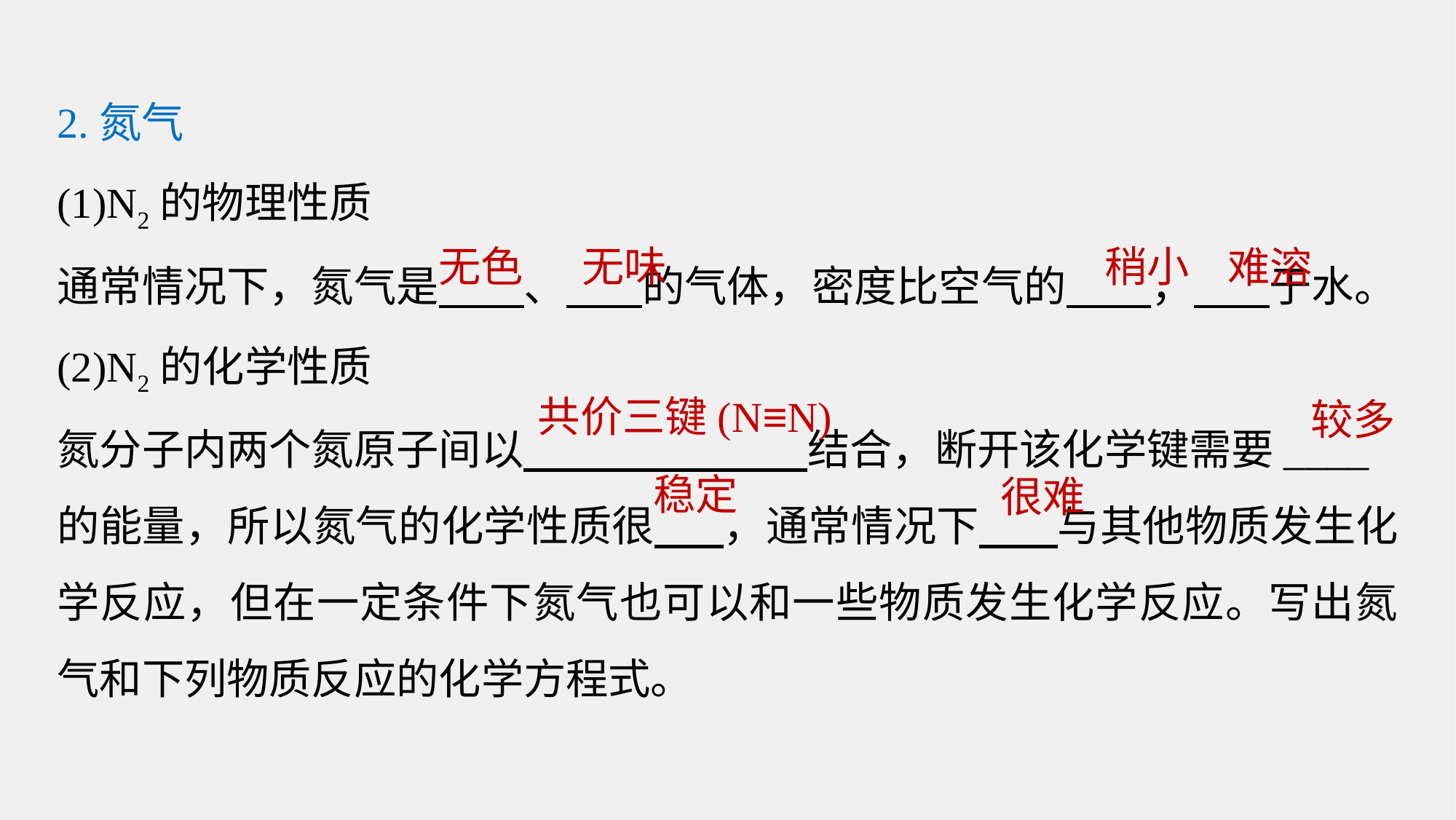

2.氮气
(1)N2的物理性质
通常情况下，氮气是         、        的气体，密度比空气的         ，        于水。
(2)N2的化学性质
氮分子内两个氮原子间以                              结合，断开该化学键需要____
的能量，所以氮气的化学性质很       ，通常情况下        与其他物质发生化学反应，但在一定条件下氮气也可以和一些物质发生化学反应。写出氮气和下列物质反应的化学方程式。
无味
稍小
无色
难溶
共价三键(N≡N)
较多
稳定
很难